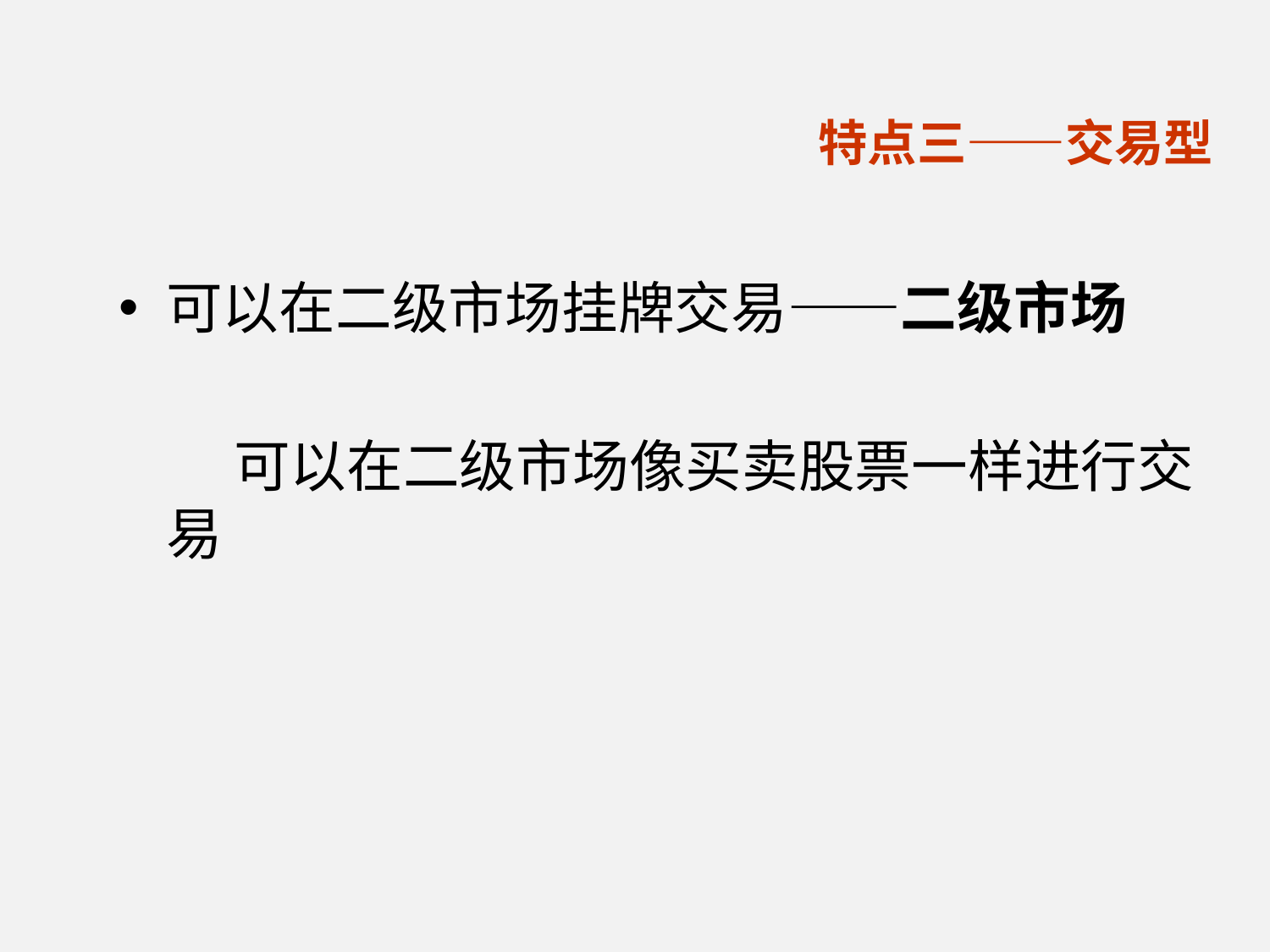

特点三——交易型
可以在二级市场挂牌交易——二级市场

        可以在二级市场像买卖股票一样进行交易